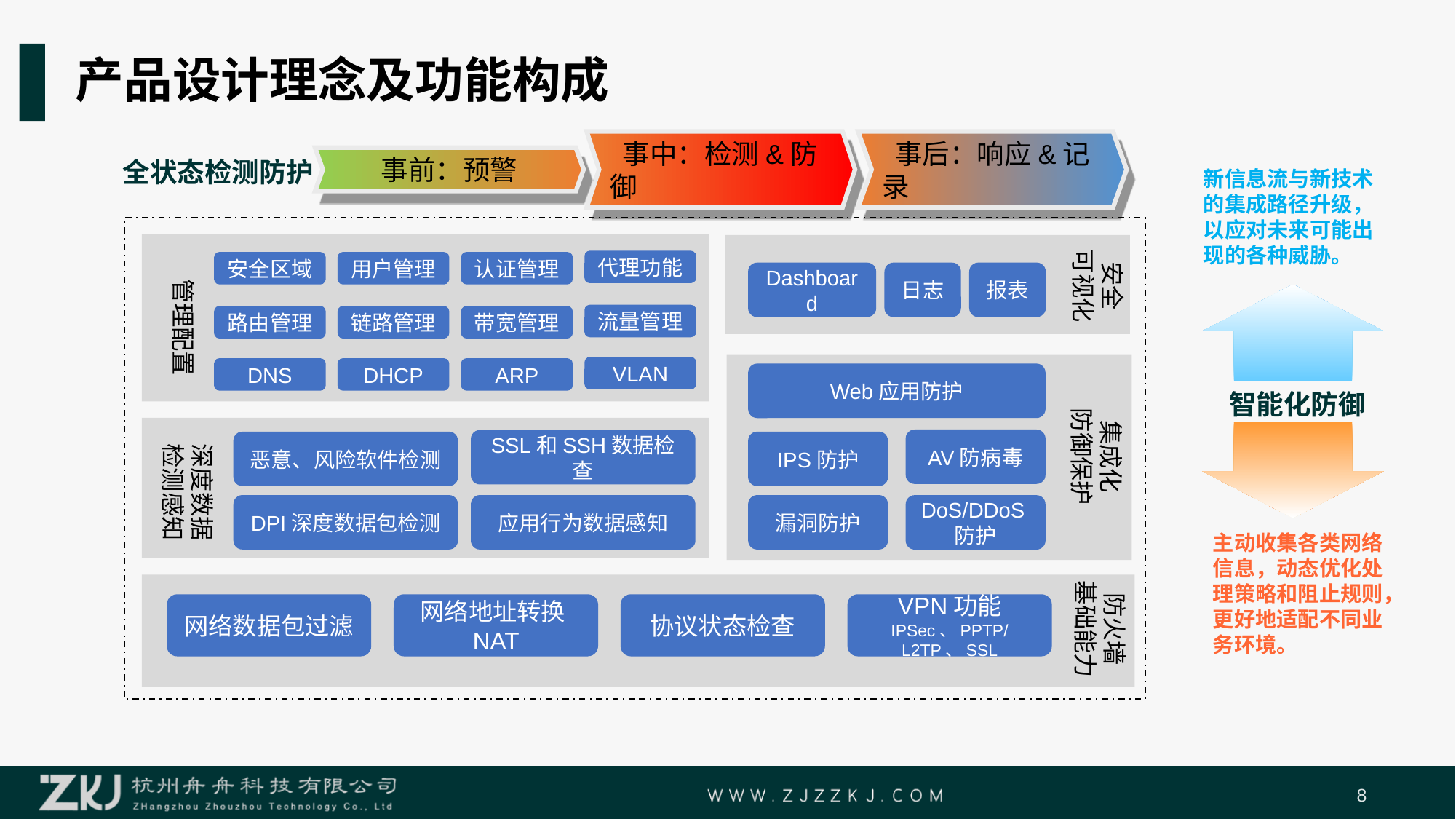

# 产品设计理念及功能构成
事前：预警
 事中：检测&防御
 事后：响应&记录
全状态检测防护
新信息流与新技术的集成路径升级，以应对未来可能出现的各种威胁。

安全
可视化
代理功能
安全区域
用户管理
认证管理
报表
日志
Dashboard
管理配置

流量管理
路由管理
链路管理
带宽管理

VLAN
DNS
DHCP
ARP
Web应用防护
智能化防御
集成化
防御保护

AV防病毒
SSL和SSH数据检查
恶意、风险软件检测
IPS防护
深度数据
检测感知
DPI深度数据包检测
应用行为数据感知
漏洞防护
DoS/DDoS防护
主动收集各类网络信息，动态优化处理策略和阻止规则，更好地适配不同业务环境。

防火墙
基础能力
VPN功能
IPSec、PPTP/L2TP、SSL
网络地址转换NAT
协议状态检查
网络数据包过滤